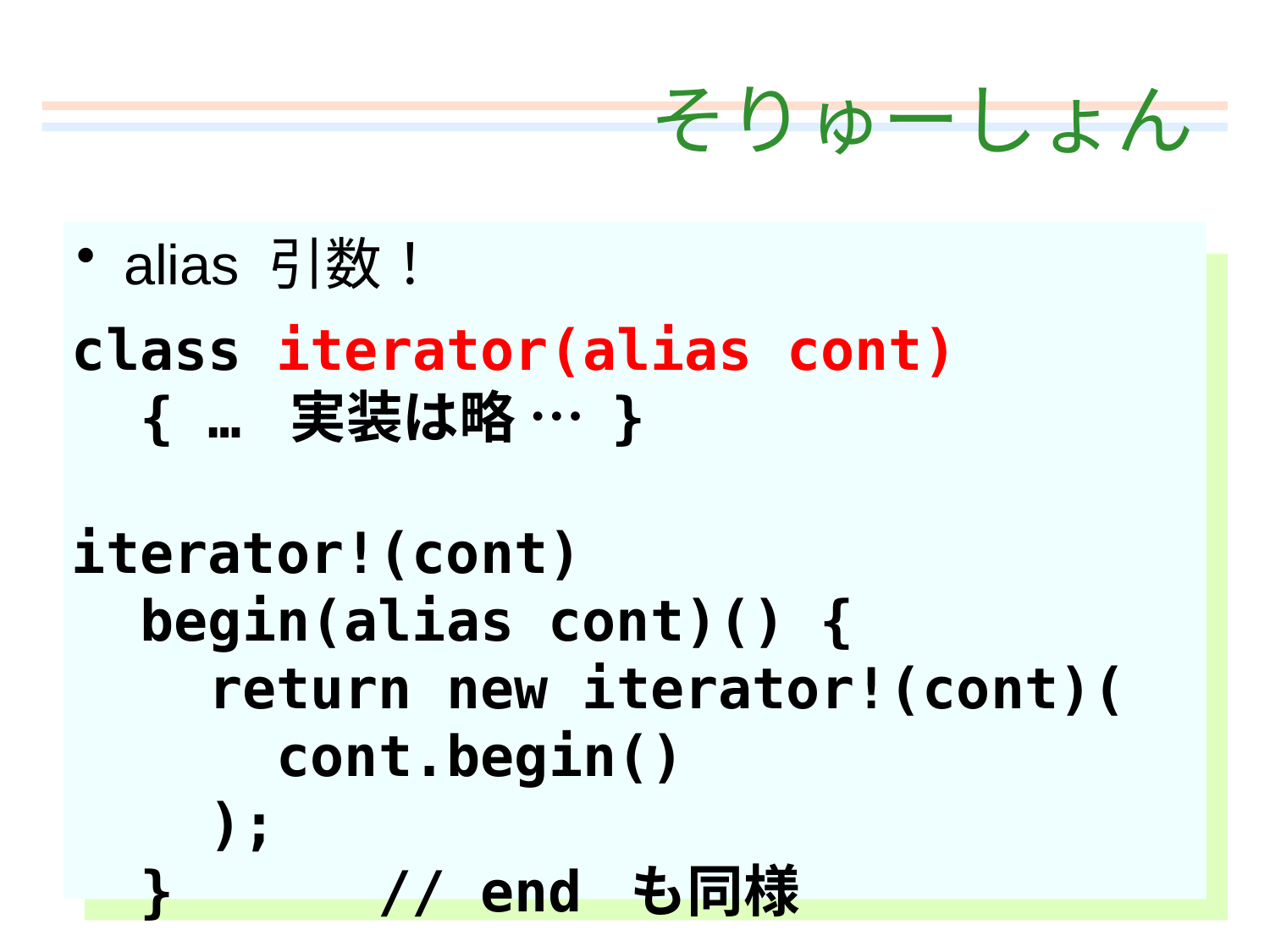

# そりゅーしょん
alias 引数！
class iterator(alias cont)
  { … 実装は略 … }

iterator!(cont)
  begin(alias cont)() {
    return new iterator!(cont)(
      cont.begin()
    );
  }      // end も同様